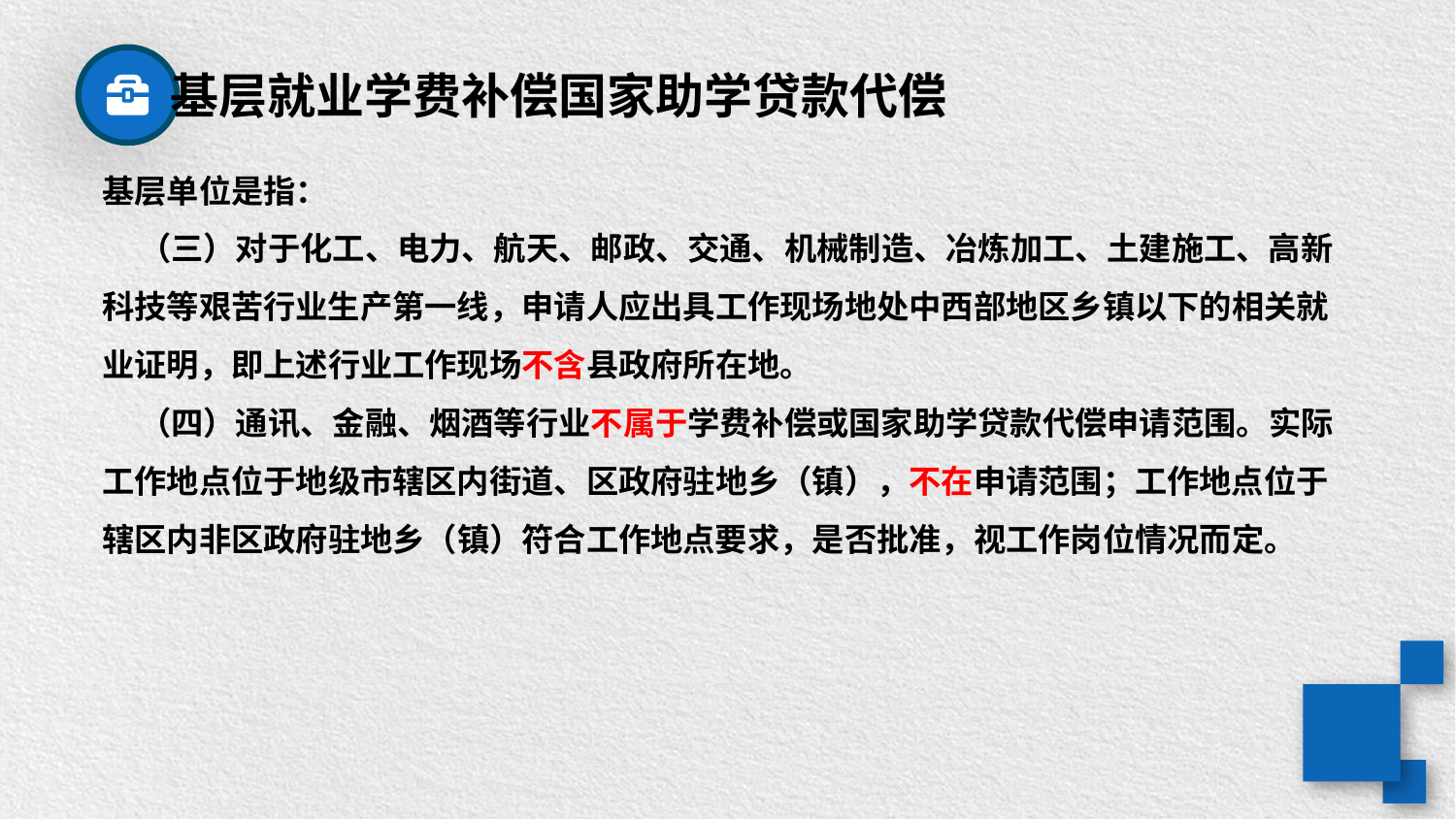

基层就业学费补偿国家助学贷款代偿

基层单位是指：
    （三）对于化工、电力、航天、邮政、交通、机械制造、冶炼加工、土建施工、高新科技等艰苦行业生产第一线，申请人应出具工作现场地处中西部地区乡镇以下的相关就业证明，即上述行业工作现场不含县政府所在地。
    （四）通讯、金融、烟酒等行业不属于学费补偿或国家助学贷款代偿申请范围。实际工作地点位于地级市辖区内街道、区政府驻地乡（镇），不在申请范围；工作地点位于辖区内非区政府驻地乡（镇）符合工作地点要求，是否批准，视工作岗位情况而定。